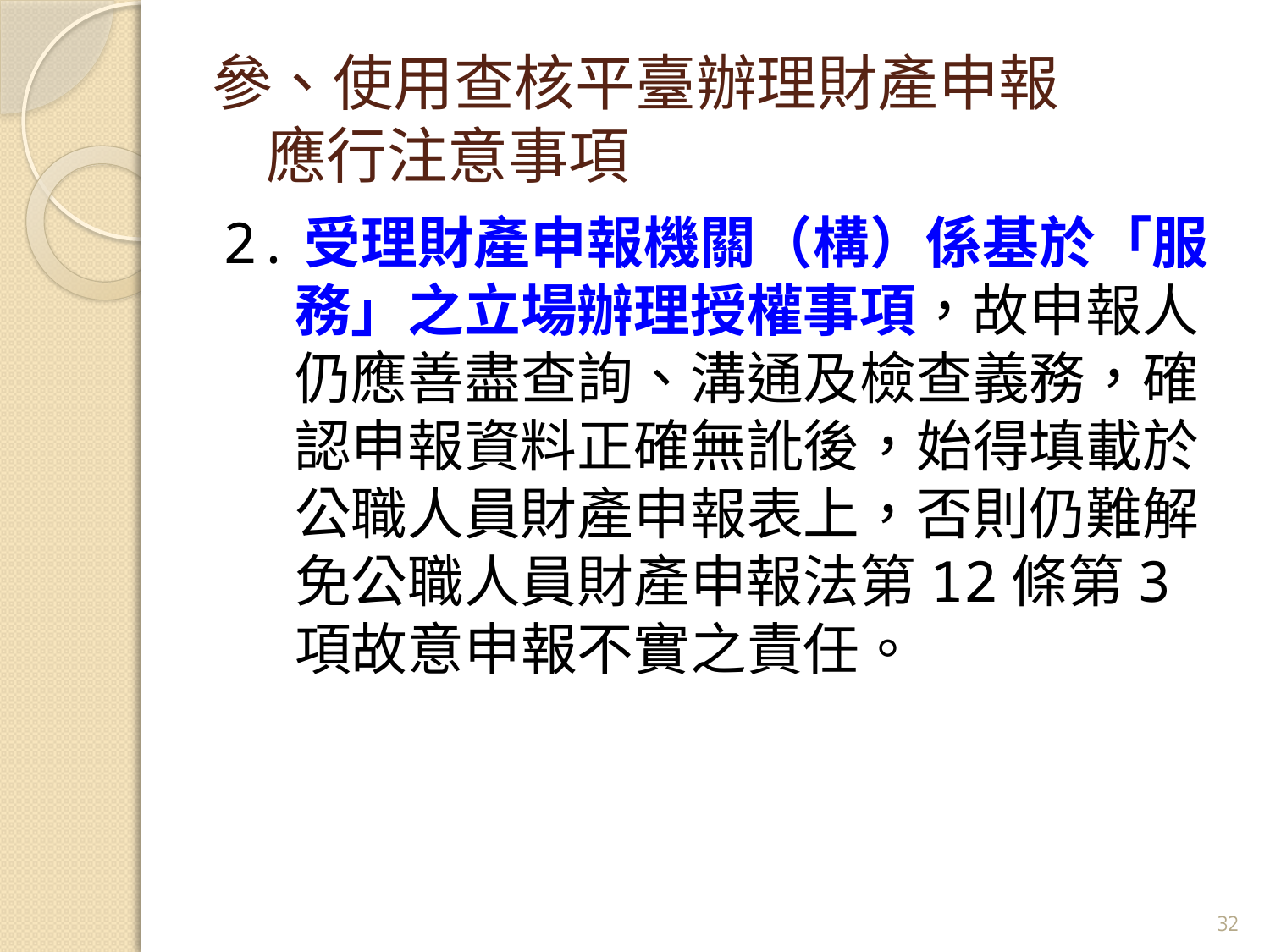

# 參、使用查核平臺辦理財產申報 應行注意事項
2.受理財產申報機關（構）係基於「服務」之立場辦理授權事項，故申報人仍應善盡查詢、溝通及檢查義務，確認申報資料正確無訛後，始得填載於公職人員財產申報表上，否則仍難解免公職人員財產申報法第12條第3項故意申報不實之責任。
32